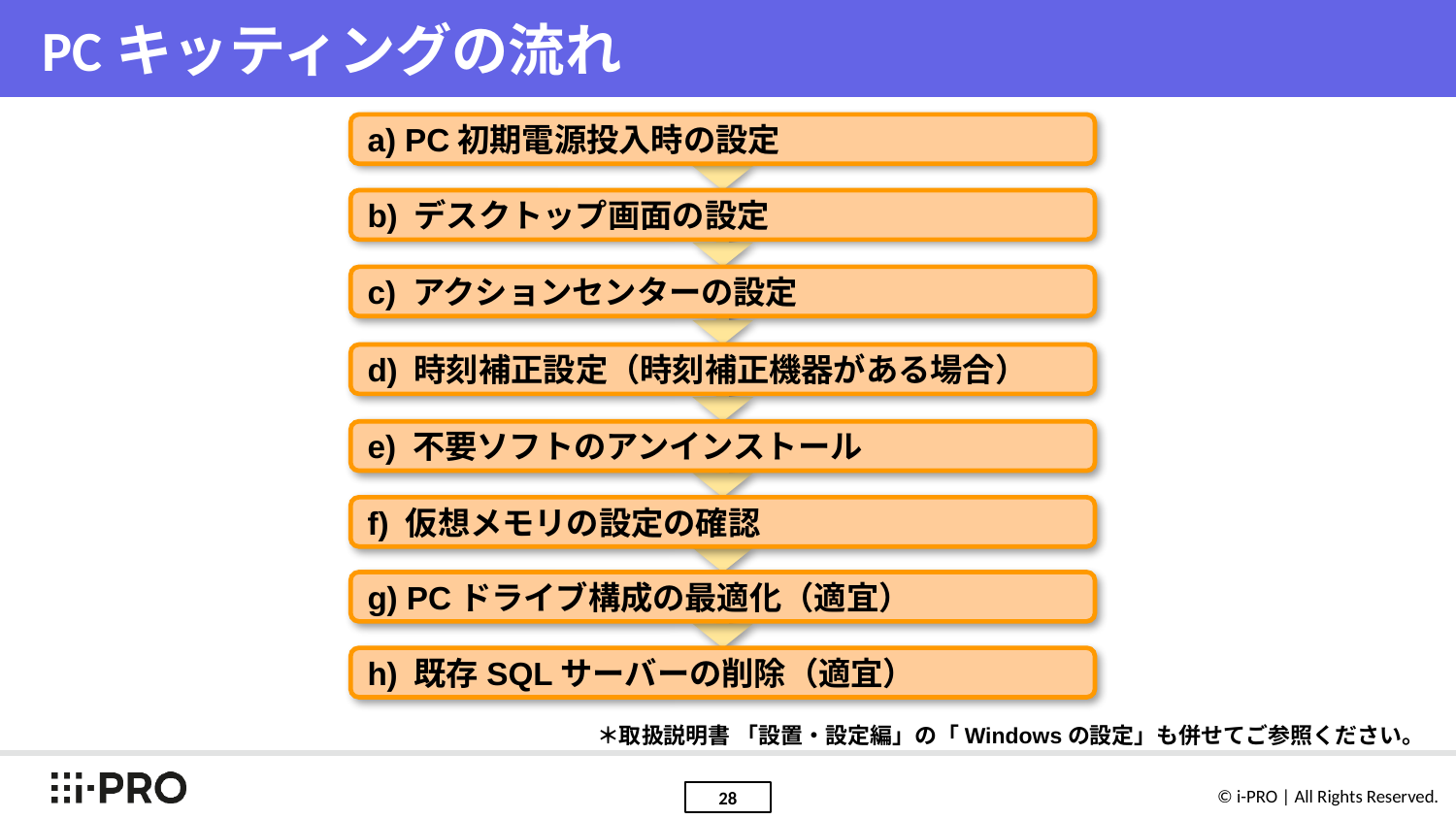

# PCキッティングの流れ
a) PC初期電源投入時の設定
b) デスクトップ画面の設定
c) アクションセンターの設定
d) 時刻補正設定（時刻補正機器がある場合）
e) 不要ソフトのアンインストール
f) 仮想メモリの設定の確認
g) PCドライブ構成の最適化（適宜）
h) 既存SQLサーバーの削除（適宜）
＊取扱説明書 「設置・設定編」の「Windowsの設定」も併せてご参照ください。